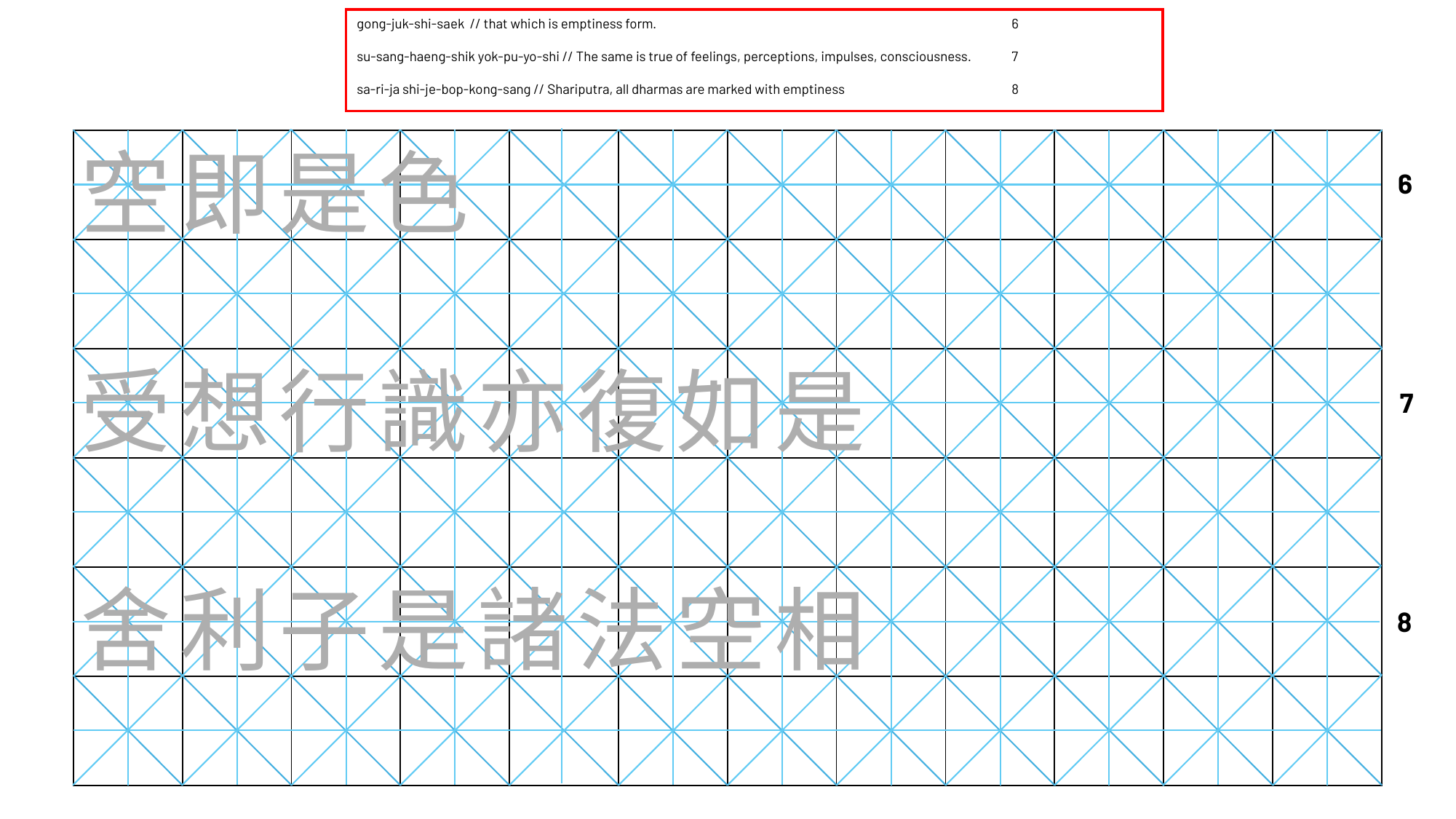

gong-juk-shi-saek  // that which is emptiness form.				6

su-sang-haeng-shik yok-pu-yo-shi // The same is true of feelings, perceptions, impulses, consciousness.	7

sa-ri-ja shi-je-bop-kong-sang // Shariputra, all dharmas are marked with emptiness		8
空 即 是 色

受 想 行 識 亦 復 如 是

舍 利 子 是 諸 法 空 相
|  |  |  |  |  |  |  |  |  |  |  |  |
| --- | --- | --- | --- | --- | --- | --- | --- | --- | --- | --- | --- |
|  |  |  |  |  |  |  |  |  |  |  |  |
|  |  |  |  |  |  |  |  |  |  |  |  |
|  |  |  |  |  |  |  |  |  |  |  |  |
|  |  |  |  |  |  |  |  |  |  |  |  |
|  |  |  |  |  |  |  |  |  |  |  |  |
6
7
8